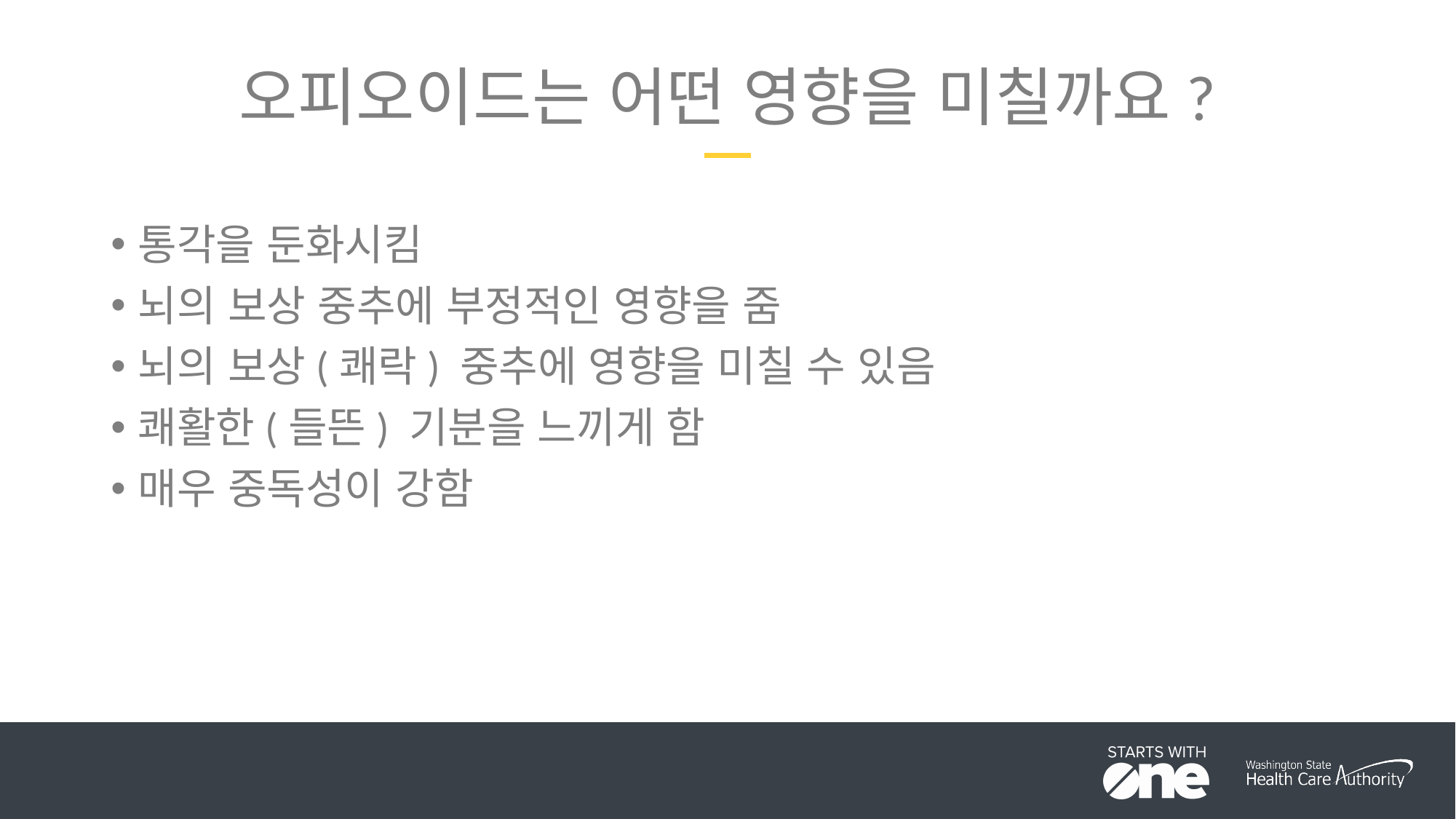

# 오피오이드는 어떤 영향을 미칠까요?
통각을 둔화시킴
뇌의 보상 중추에 부정적인 영향을 줌
뇌의 보상(쾌락) 중추에 영향을 미칠 수 있음
쾌활한(들뜬) 기분을 느끼게 함
매우 중독성이 강함